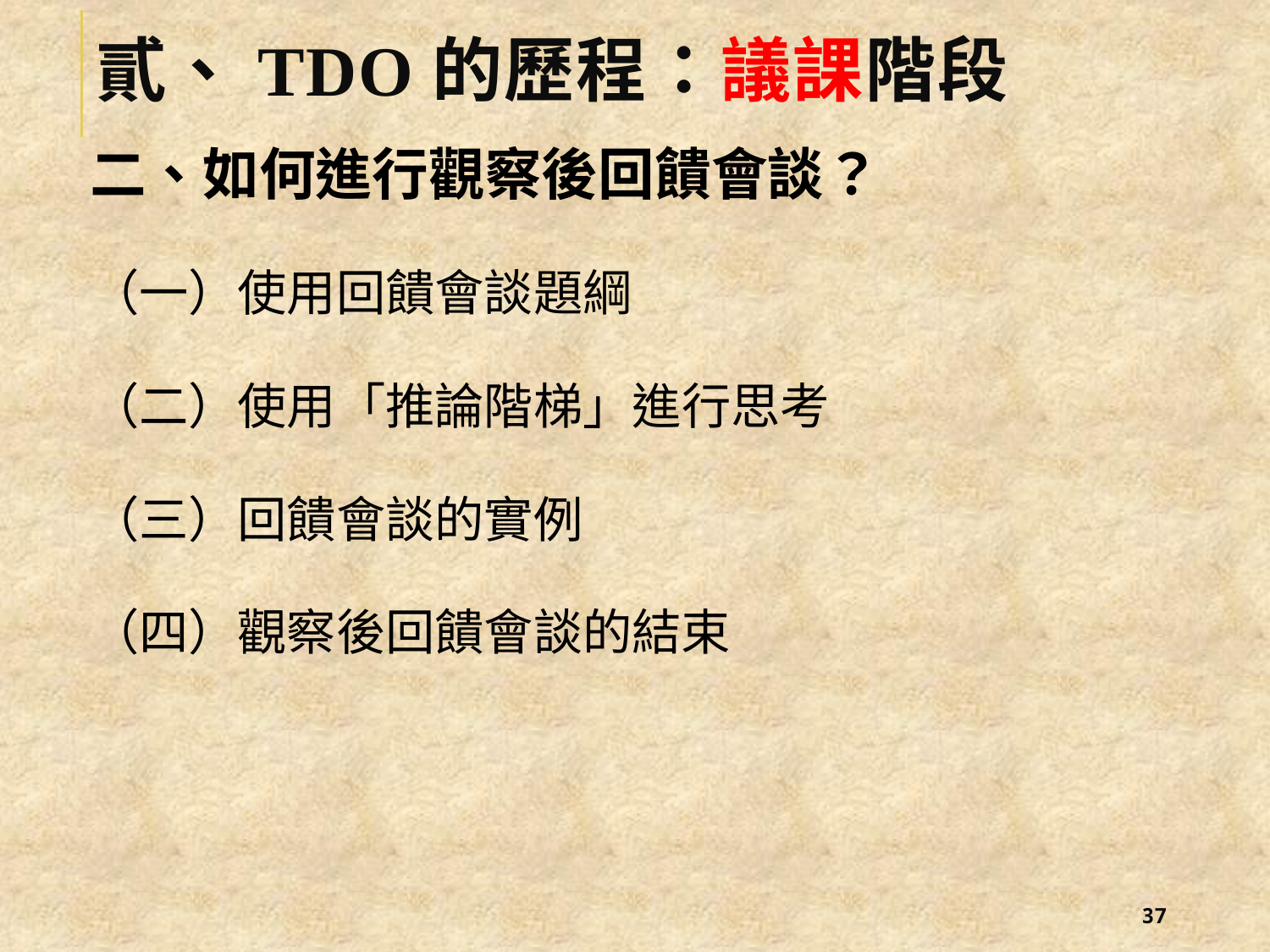

# 貳、TDO的歷程：議課階段
二、如何進行觀察後回饋會談？
（一）使用回饋會談題綱
（二）使用「推論階梯」進行思考
（三）回饋會談的實例
（四）觀察後回饋會談的結束

37